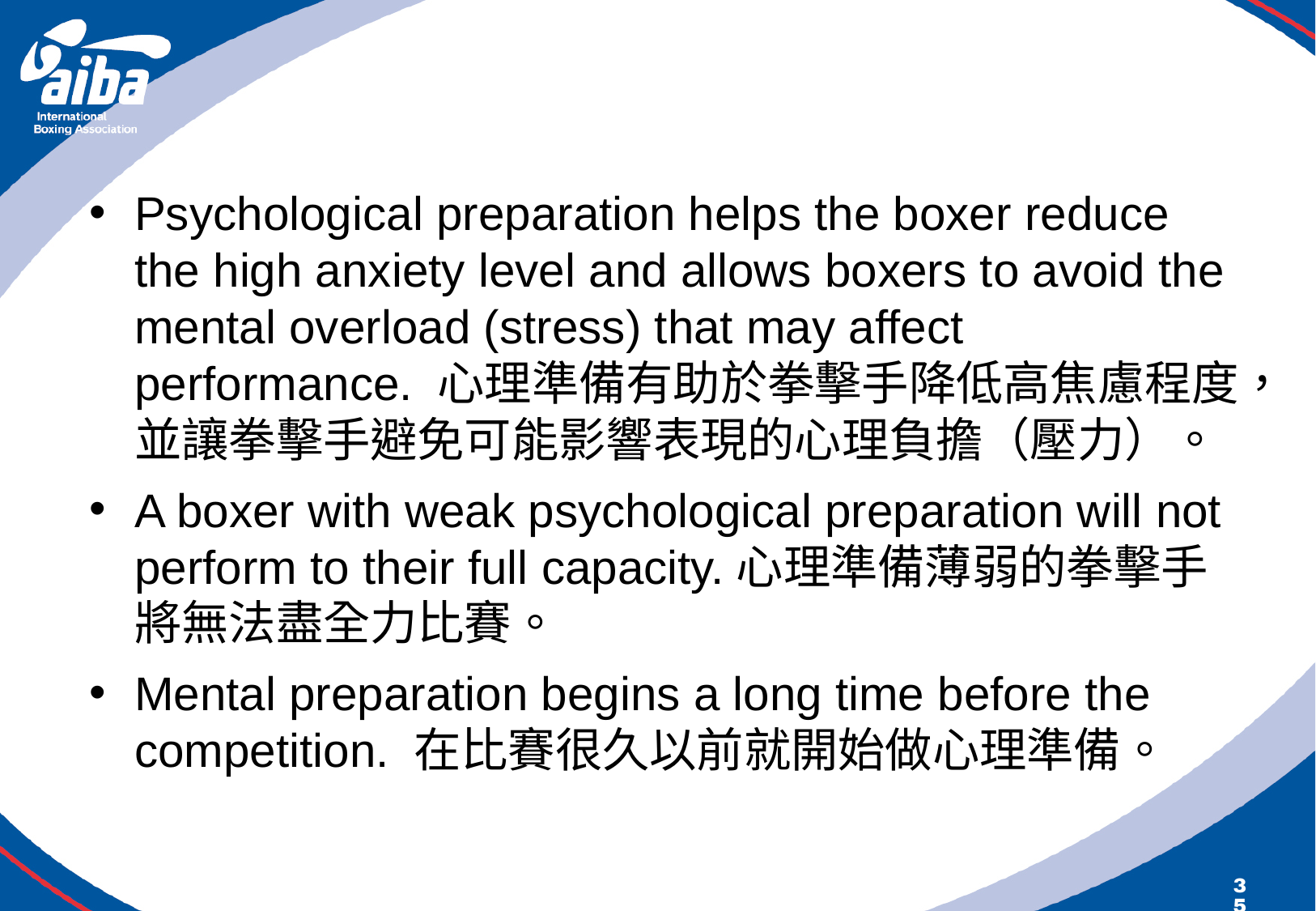

Psychological preparation helps the boxer reduce the high anxiety level and allows boxers to avoid the mental overload (stress) that may affect performance. 心理準備有助於拳擊手降低高焦慮程度，並讓拳擊手避免可能影響表現的心理負擔（壓力）。
A boxer with weak psychological preparation will not perform to their full capacity.心理準備薄弱的拳擊手將無法盡全力比賽。
Mental preparation begins a long time before the competition. 在比賽很久以前就開始做心理準備。
353